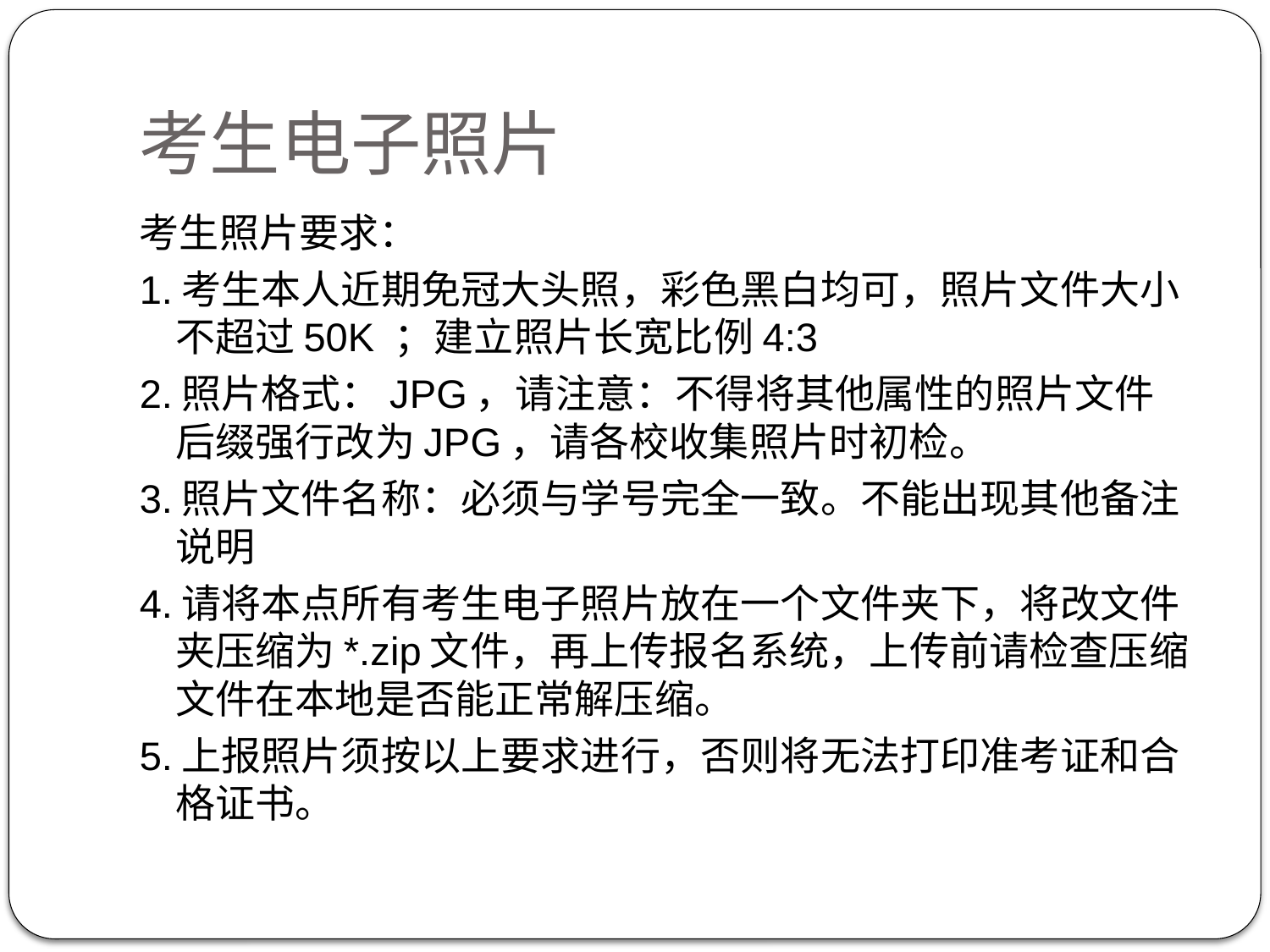

# 考生电子照片
考生照片要求：
1.考生本人近期免冠大头照，彩色黑白均可，照片文件大小不超过50K ；建立照片长宽比例4:3
2.照片格式：JPG，请注意：不得将其他属性的照片文件后缀强行改为JPG，请各校收集照片时初检。
3.照片文件名称：必须与学号完全一致。不能出现其他备注说明
4.请将本点所有考生电子照片放在一个文件夹下，将改文件夹压缩为*.zip文件，再上传报名系统，上传前请检查压缩文件在本地是否能正常解压缩。
5.上报照片须按以上要求进行，否则将无法打印准考证和合格证书。